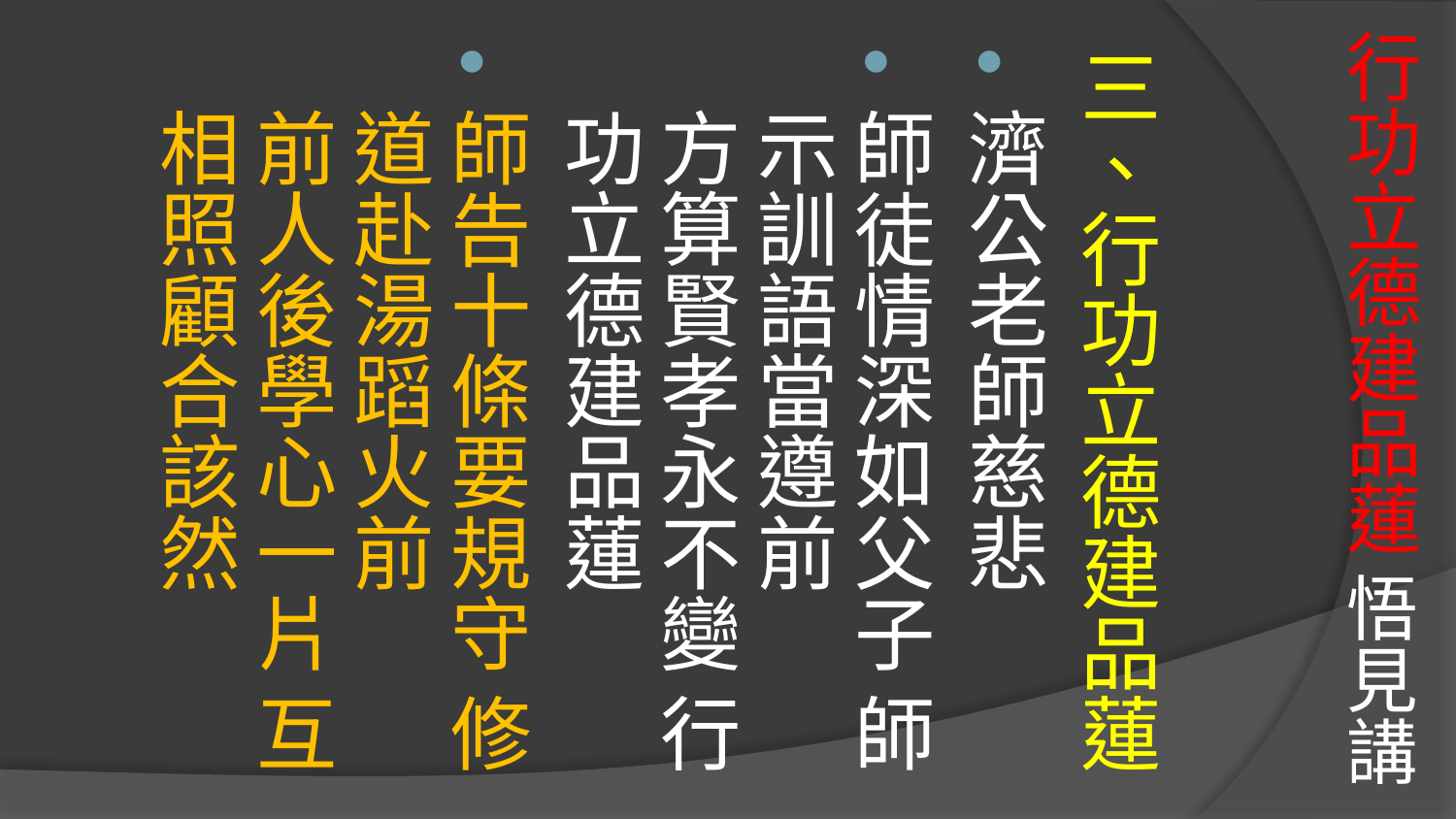

# 行功立德建品蓮 悟見講
三、行功立德建品蓮
濟公老師慈悲
師徒情深如父子 師示訓語當遵前
方算賢孝永不變 行功立德建品蓮
師告十條要規守 修道赴湯蹈火前
前人後學心一片 互相照顧合該然